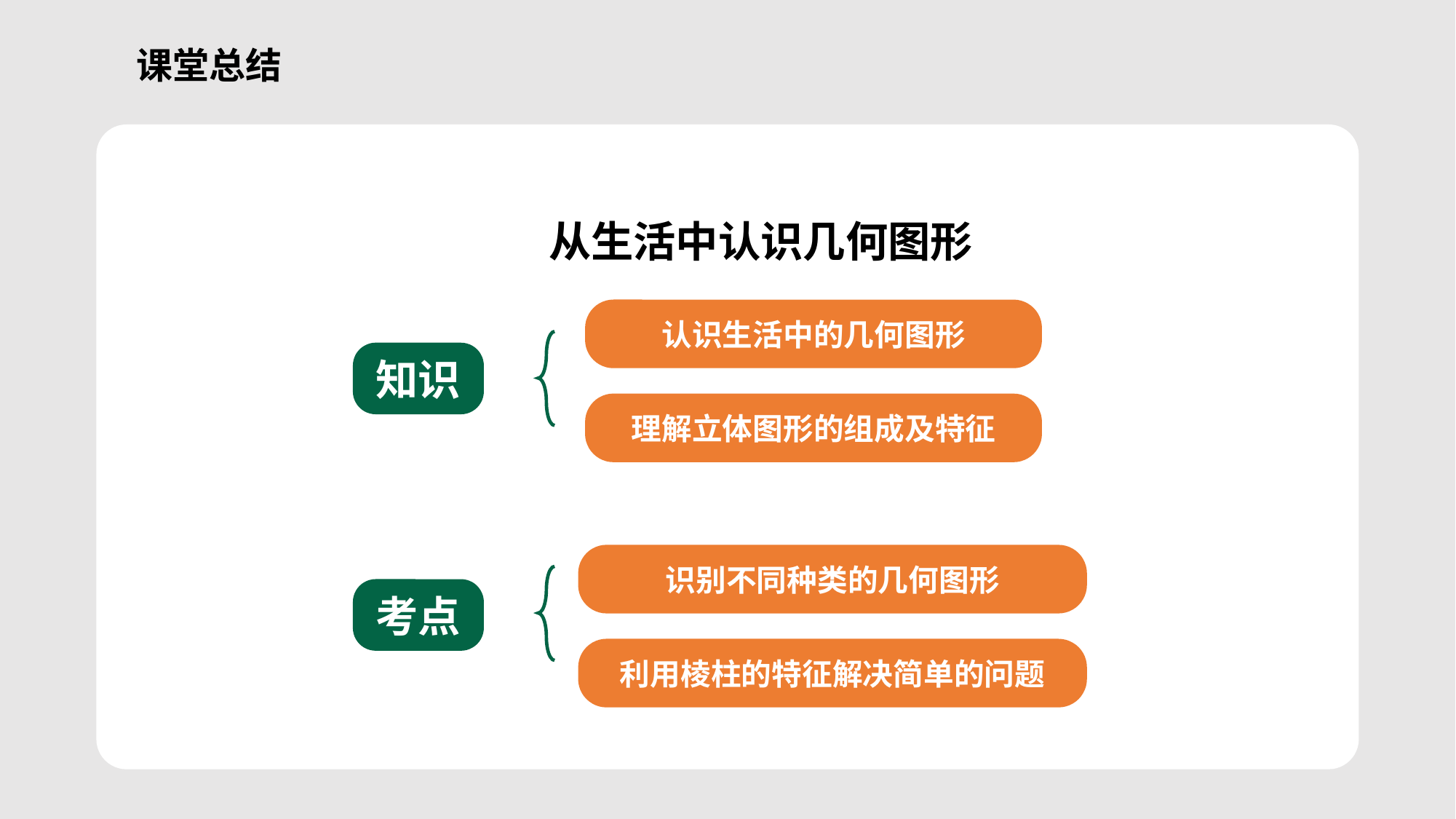

课堂总结
从生活中认识几何图形
认识生活中的几何图形

知识
理解立体图形的组成及特征
识别不同种类的几何图形

考点
利用棱柱的特征解决简单的问题